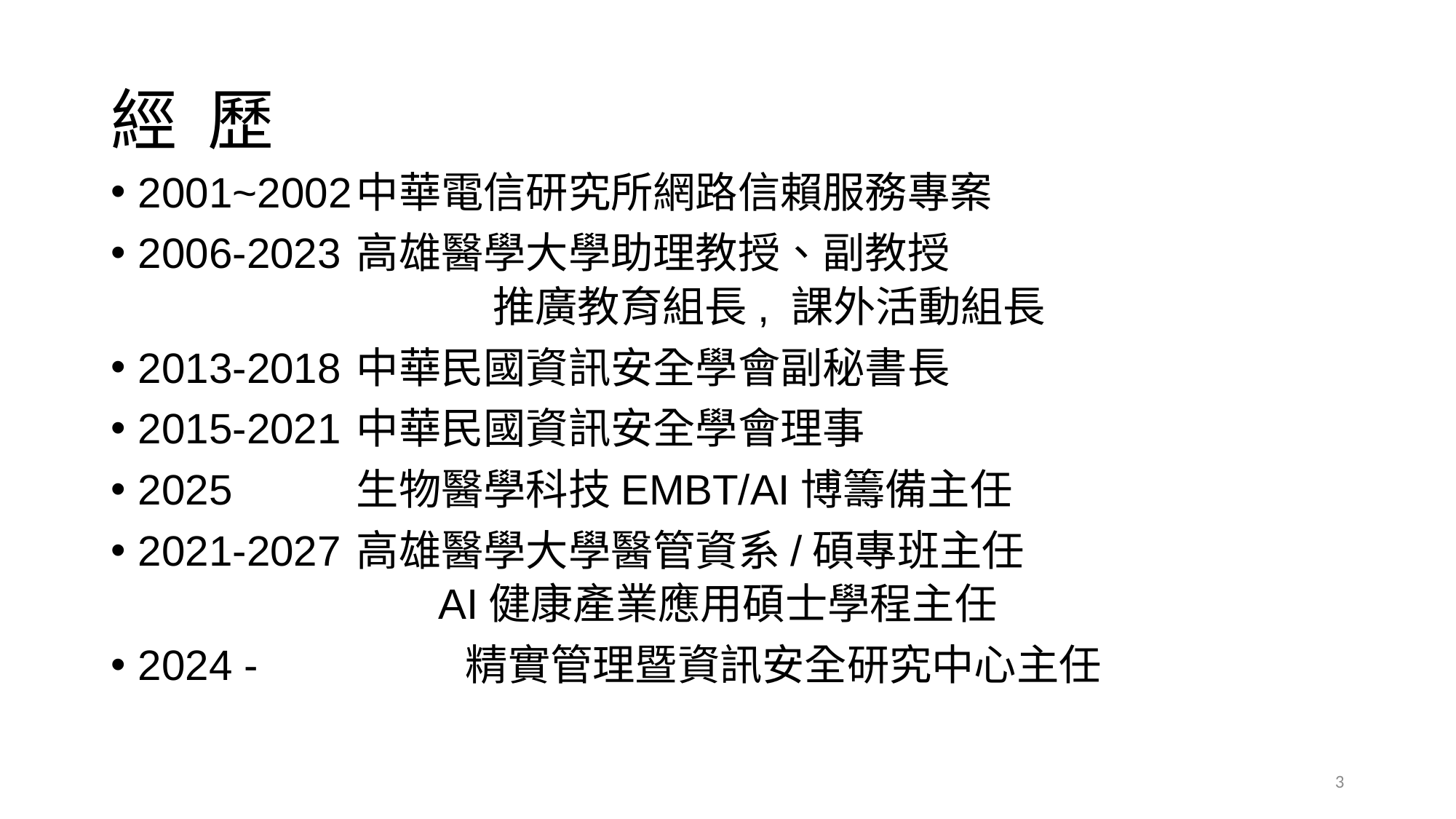

# 經  歷
2001~2002	中華電信研究所網路信賴服務專案
2006-2023 	高雄醫學大學助理教授、副教授
			推廣教育組長, 課外活動組長
2013-2018	中華民國資訊安全學會副秘書長
2015-2021	中華民國資訊安全學會理事
2025		生物醫學科技EMBT/AI博籌備主任
2021-2027	高雄醫學大學醫管資系/碩專班主任
AI健康產業應用碩士學程主任
2024 - 		精實管理暨資訊安全研究中心主任

3